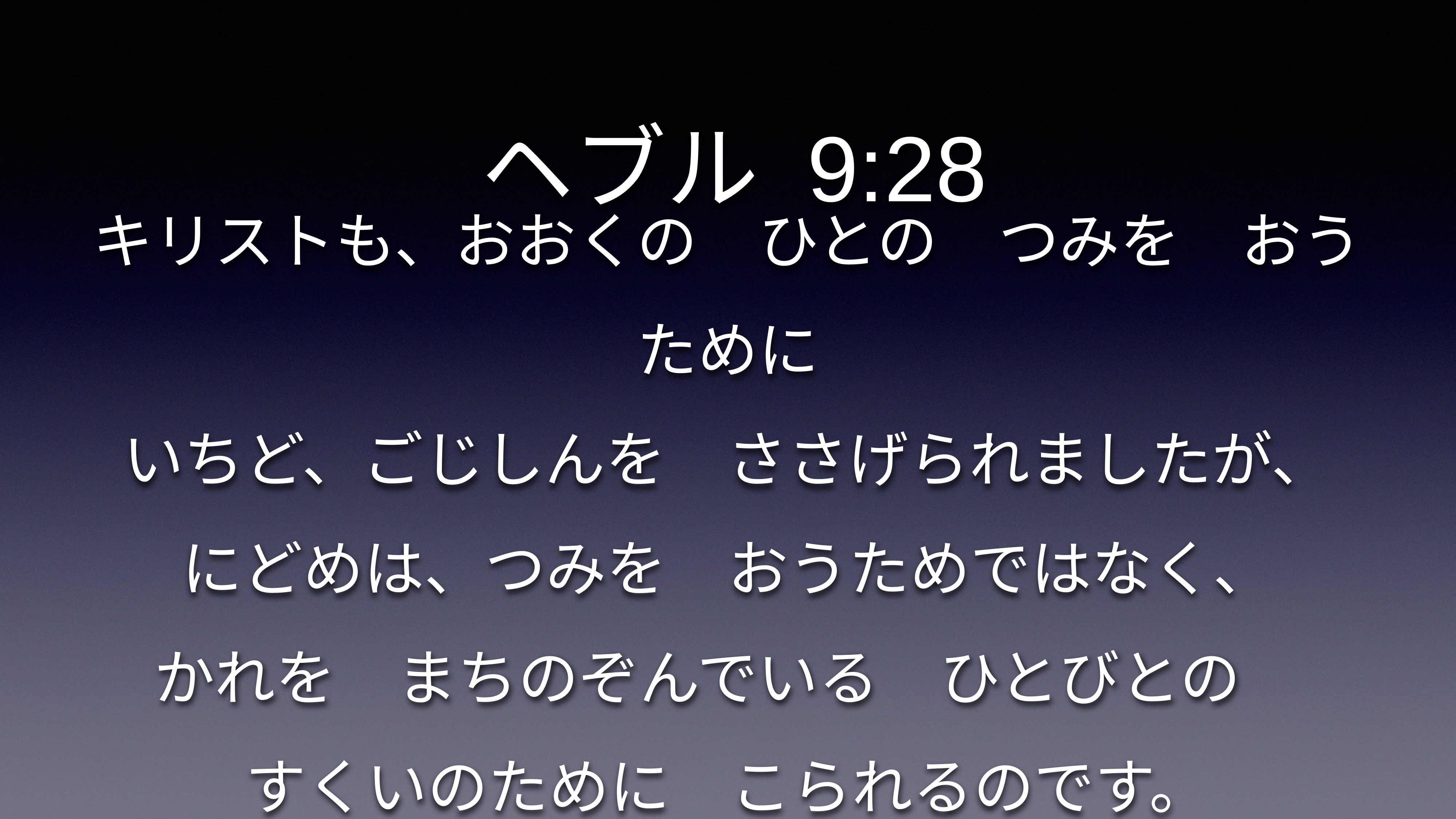

ヘブル 9:28
キリストも、おおくの　ひとの　つみを　おうために
いちど、ごじしんを　ささげられましたが、
にどめは、つみを　おうためではなく、
かれを　まちのぞんでいる　ひとびとの
すくいのために　こられるのです。